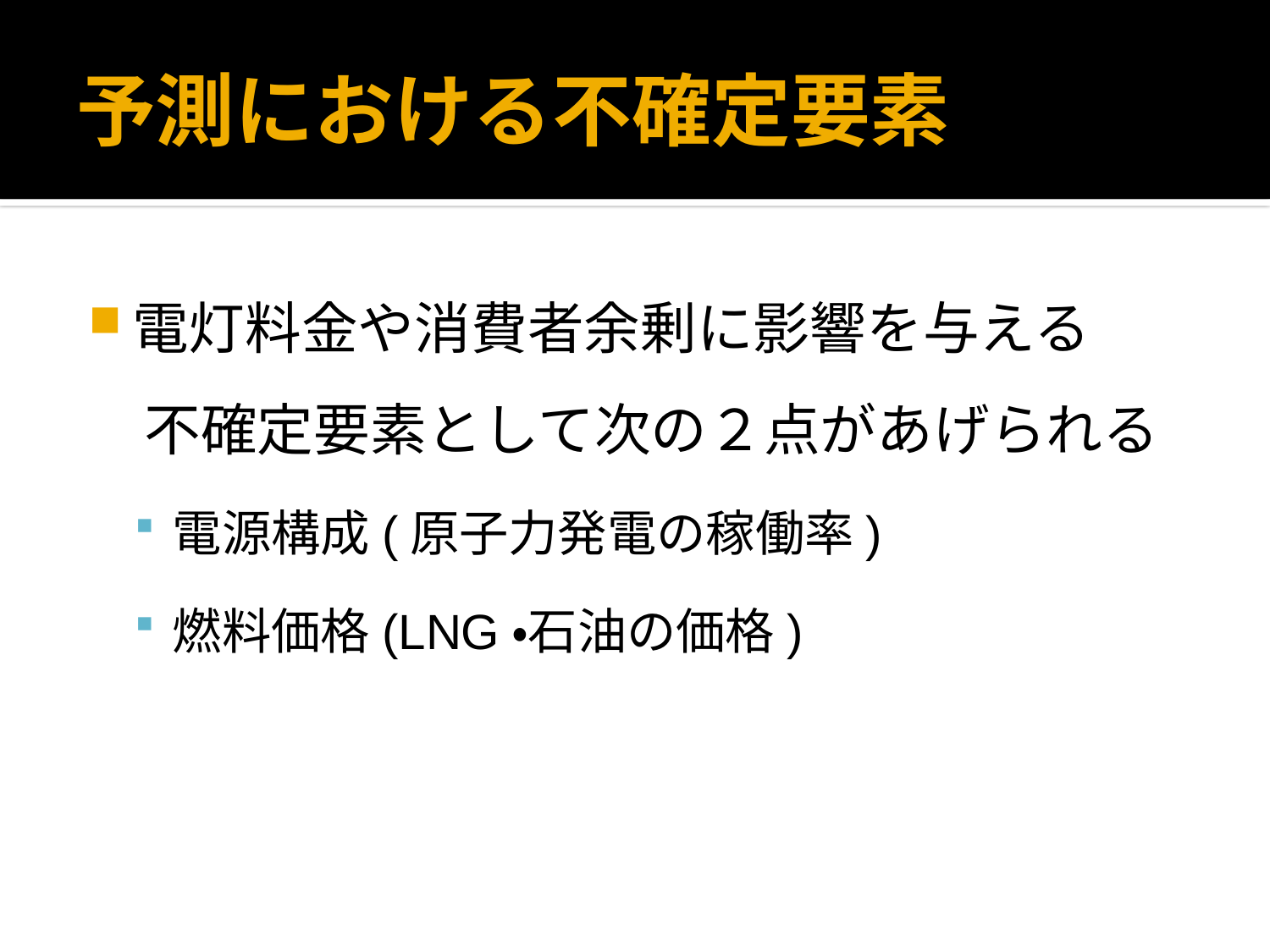

# 予測における不確定要素
電灯料金や消費者余剰に影響を与える
　不確定要素として次の２点があげられる
電源構成(原子力発電の稼働率)
燃料価格(LNG・石油の価格)